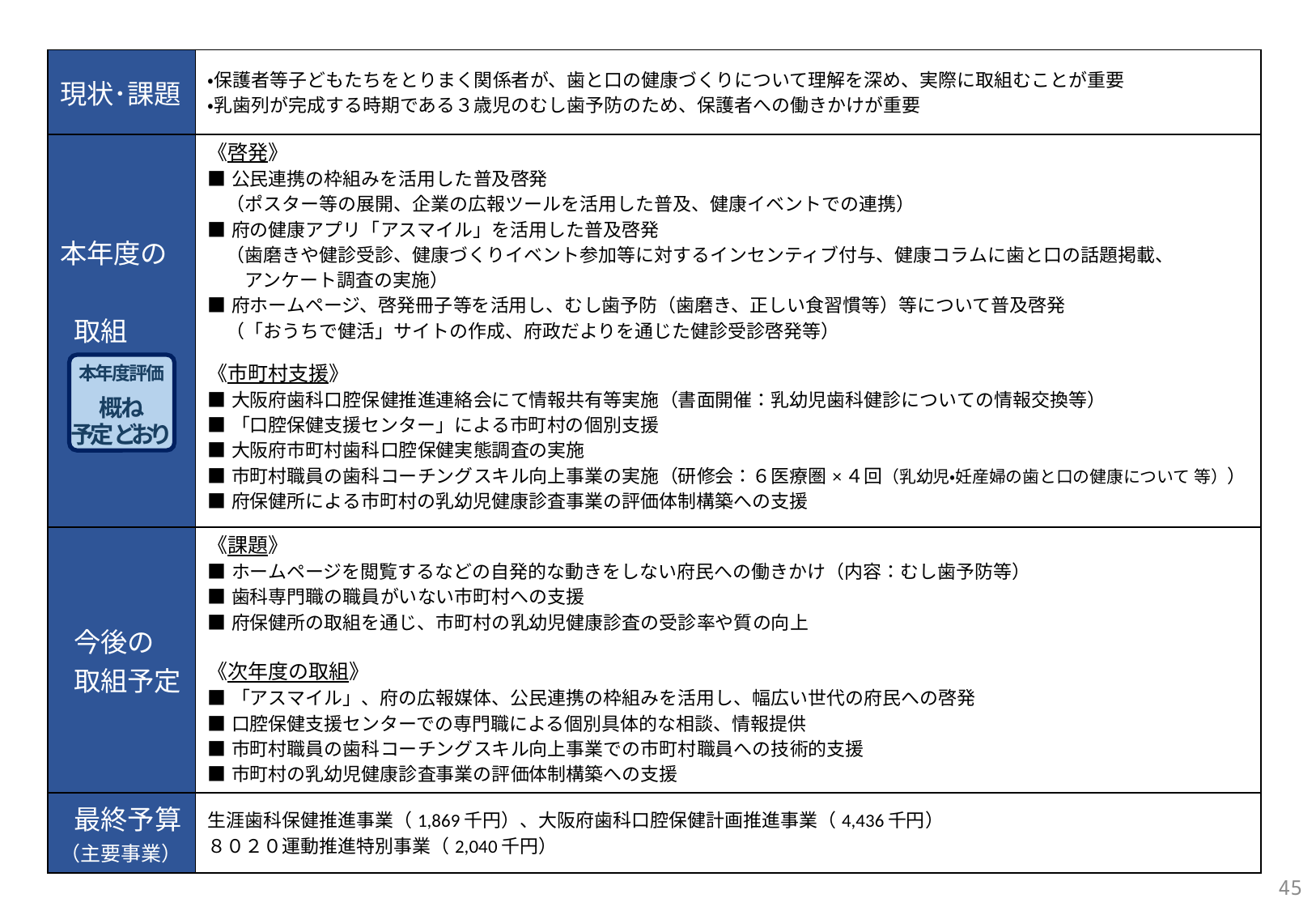

| 現状･課題 | ・保護者等子どもたちをとりまく関係者が、歯と口の健康づくりについて理解を深め、実際に取組むことが重要 ・乳歯列が完成する時期である３歳児のむし歯予防のため、保護者への働きかけが重要 |
| --- | --- |
| 本年度の 取組 | 《啓発》 ■公民連携の枠組みを活用した普及啓発 　（ポスター等の展開、企業の広報ツールを活用した普及、健康イベントでの連携） ■府の健康アプリ「アスマイル」を活用した普及啓発 　（歯磨きや健診受診、健康づくりイベント参加等に対するインセンティブ付与、健康コラムに歯と口の話題掲載、 　　アンケート調査の実施） ■府ホームページ、啓発冊子等を活用し、むし歯予防（歯磨き、正しい食習慣等）等について普及啓発 　（「おうちで健活」サイトの作成、府政だよりを通じた健診受診啓発等） 《市町村支援》 ■大阪府歯科口腔保健推進連絡会にて情報共有等実施（書面開催：乳幼児歯科健診についての情報交換等） ■「口腔保健支援センター」による市町村の個別支援 ■大阪府市町村歯科口腔保健実態調査の実施 ■市町村職員の歯科コーチングスキル向上事業の実施（研修会：６医療圏×４回（乳幼児・妊産婦の歯と口の健康について 等）） ■府保健所による市町村の乳幼児健康診査事業の評価体制構築への支援 |
| --- | --- |
| 今後の 取組予定 | 《課題》 ■ホームページを閲覧するなどの自発的な動きをしない府民への働きかけ（内容：むし歯予防等） ■歯科専門職の職員がいない市町村への支援 ■府保健所の取組を通じ、市町村の乳幼児健康診査の受診率や質の向上 《次年度の取組》 ■「アスマイル」、府の広報媒体、公民連携の枠組みを活用し、幅広い世代の府民への啓発 ■口腔保健支援センターでの専門職による個別具体的な相談、情報提供 ■市町村職員の歯科コーチングスキル向上事業での市町村職員への技術的支援 ■市町村の乳幼児健康診査事業の評価体制構築への支援 |
| 最終予算 （主要事業） | 生涯歯科保健推進事業（1,869千円）、大阪府歯科口腔保健計画推進事業（4,436千円） ８０２０運動推進特別事業（2,040千円） |
本年度評価

概ね
予定どおり
45